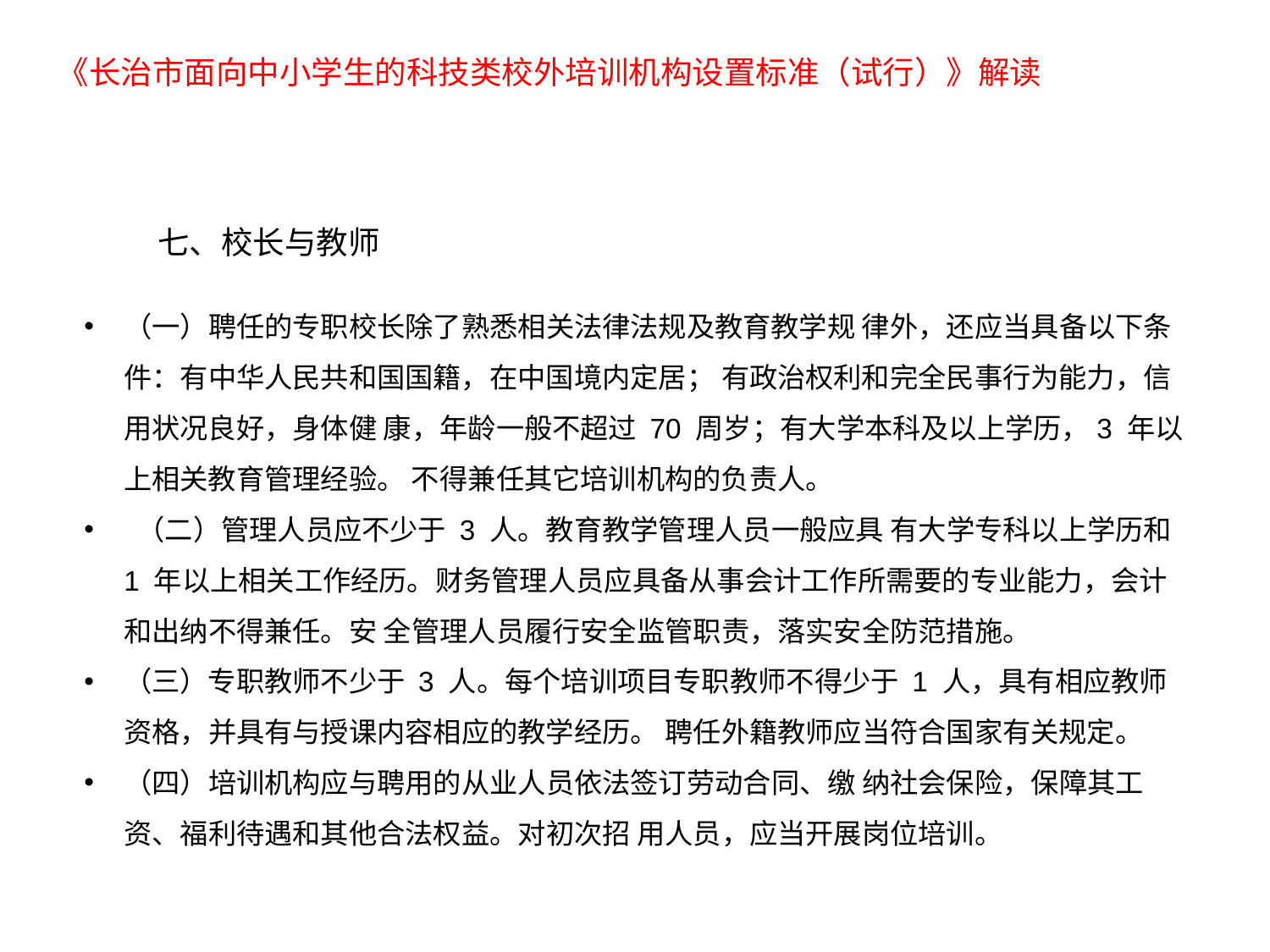

《长治市面向中小学生的科技类校外培训机构设置标准（试行）》解读
七、校长与教师
（一）聘任的专职校长除了熟悉相关法律法规及教育教学规 律外，还应当具备以下条件：有中华人民共和国国籍，在中国境内定居； 有政治权利和完全民事行为能力，信用状况良好，身体健 康，年龄一般不超过 70 周岁；有大学本科及以上学历，3 年以上相关教育管理经验。 不得兼任其它培训机构的负责人。
 （二）管理人员应不少于 3 人。教育教学管理人员一般应具 有大学专科以上学历和 1 年以上相关工作经历。财务管理人员应具备从事会计工作所需要的专业能力，会计和出纳不得兼任。安 全管理人员履行安全监管职责，落实安全防范措施。
（三）专职教师不少于 3 人。每个培训项目专职教师不得少于 1 人，具有相应教师资格，并具有与授课内容相应的教学经历。 聘任外籍教师应当符合国家有关规定。
（四）培训机构应与聘用的从业人员依法签订劳动合同、缴 纳社会保险，保障其工资、福利待遇和其他合法权益。对初次招 用人员，应当开展岗位培训。